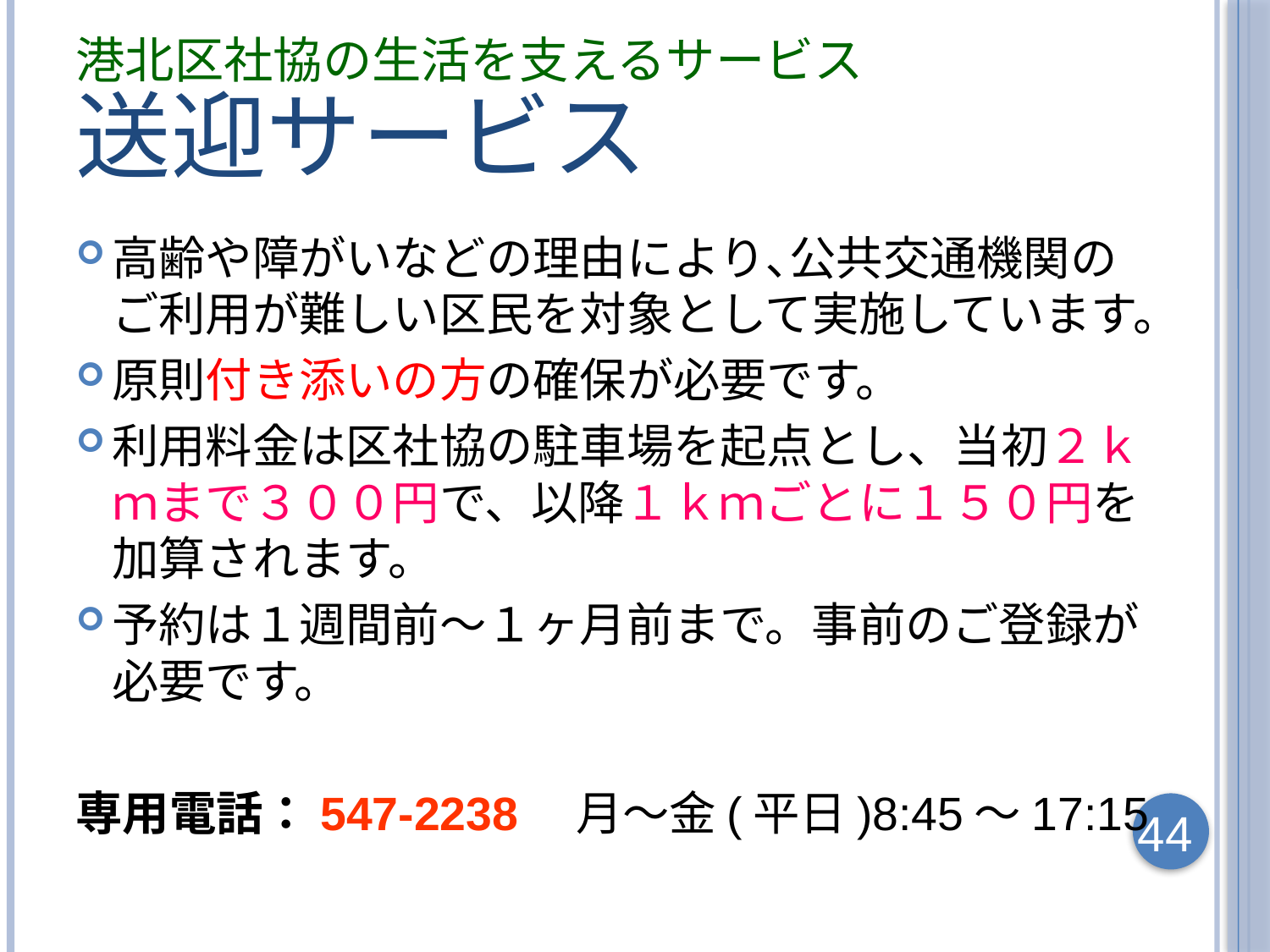

港北区社協の生活を支えるサービス
# 送迎サービス
高齢や障がいなどの理由により､公共交通機関のご利用が難しい区民を対象として実施しています。
原則付き添いの方の確保が必要です。
利用料金は区社協の駐車場を起点とし、当初２ｋｍまで３００円で、以降１ｋｍごとに１５０円を加算されます。
予約は１週間前～１ヶ月前まで。事前のご登録が必要です。

専用電話：547-2238　月～金(平日)8:45～17:15
44